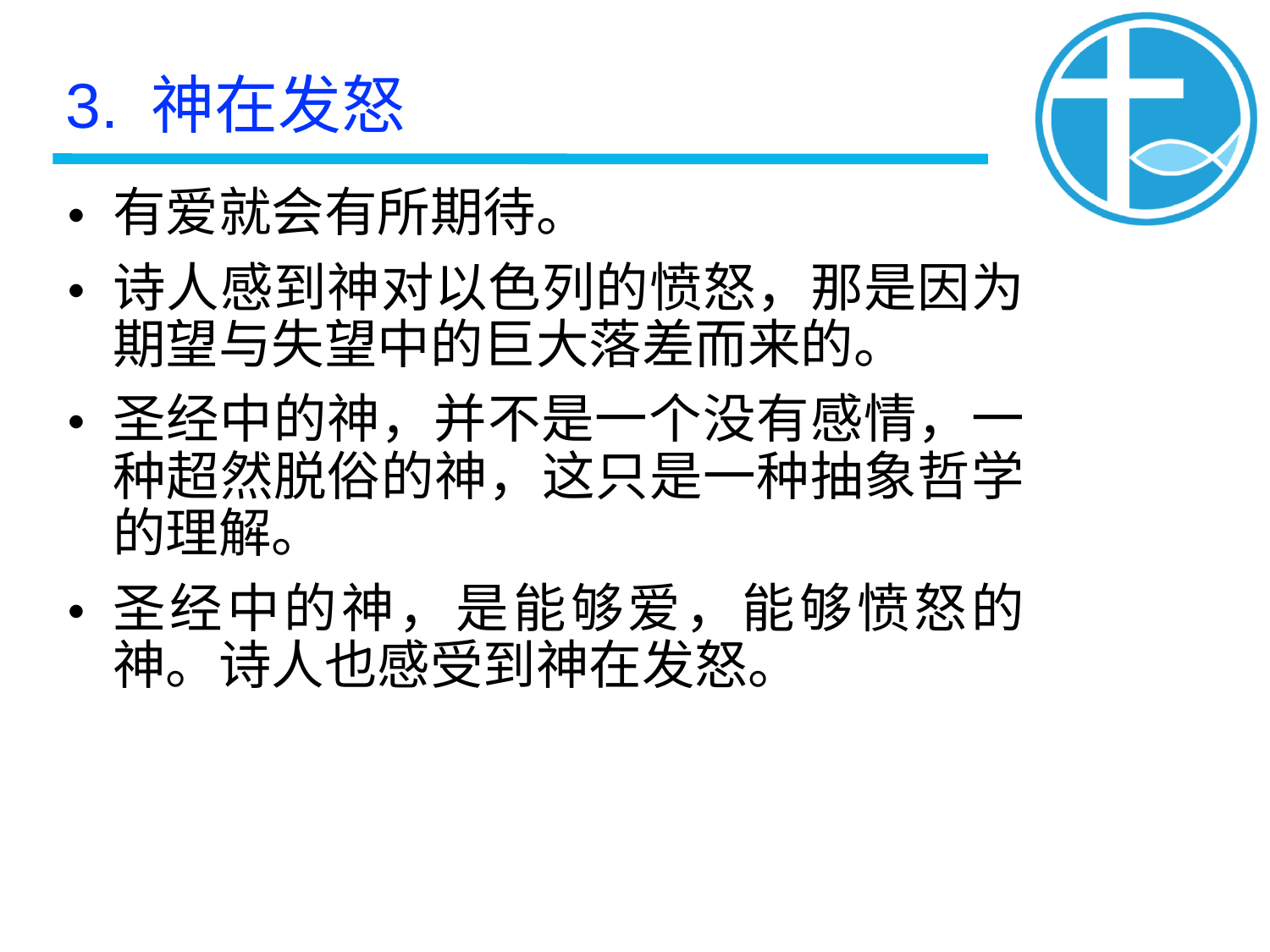

3. 神在发怒
有爱就会有所期待。
诗人感到神对以色列的愤怒，那是因为期望与失望中的巨大落差而来的。
圣经中的神，并不是一个没有感情，一种超然脱俗的神，这只是一种抽象哲学的理解。
圣经中的神，是能够爱，能够愤怒的神。诗人也感受到神在发怒。